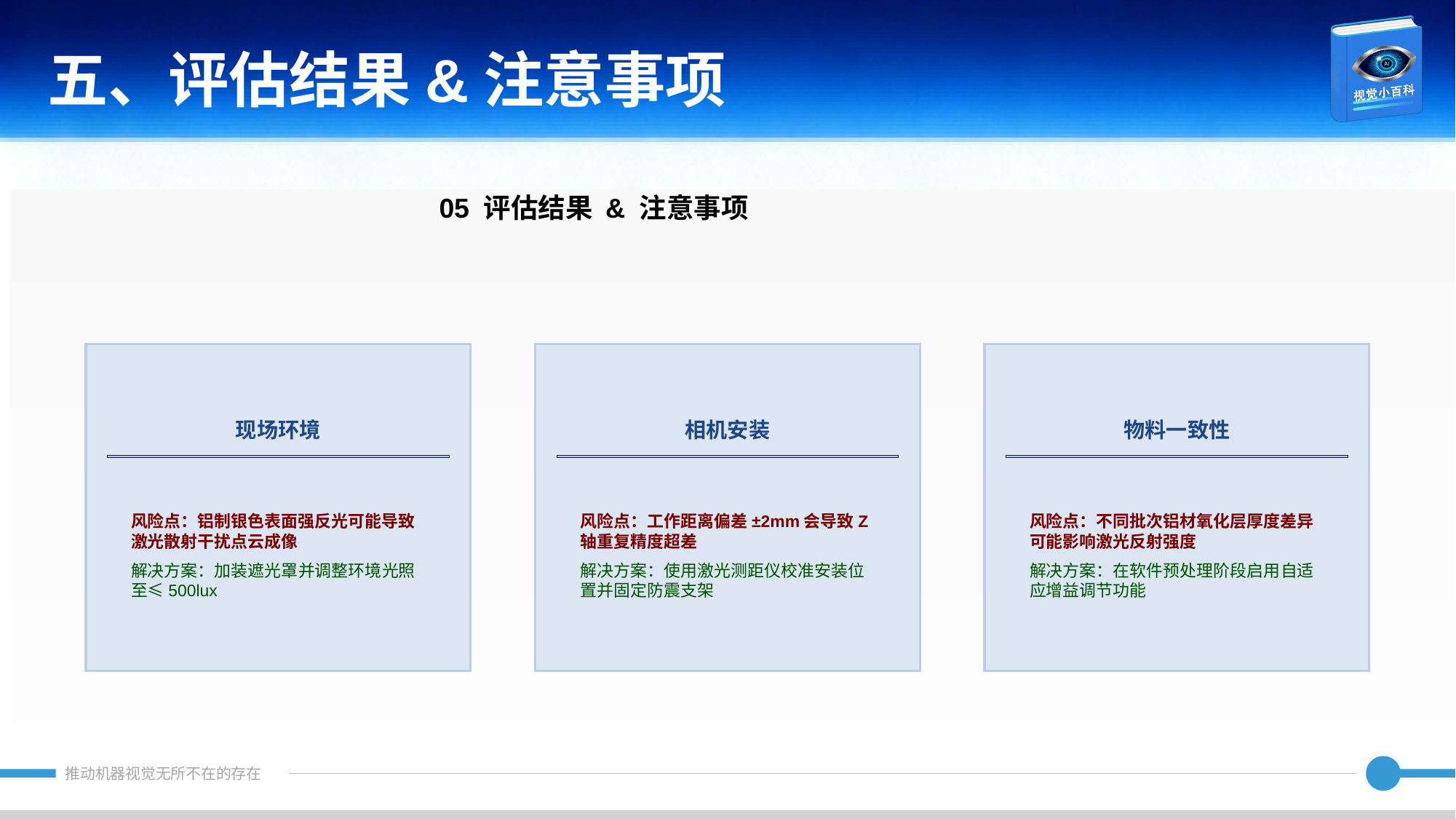

五、评估结果&注意事项

05 评估结果 & 注意事项

现场环境

相机安装

物料一致性

风险点：铝制银色表面强反光可能导致激光散射干扰点云成像
解决方案：加装遮光罩并调整环境光照至≤500lux

风险点：工作距离偏差±2mm会导致Z轴重复精度超差
解决方案：使用激光测距仪校准安装位置并固定防震支架

风险点：不同批次铝材氧化层厚度差异可能影响激光反射强度
解决方案：在软件预处理阶段启用自适应增益调节功能
10